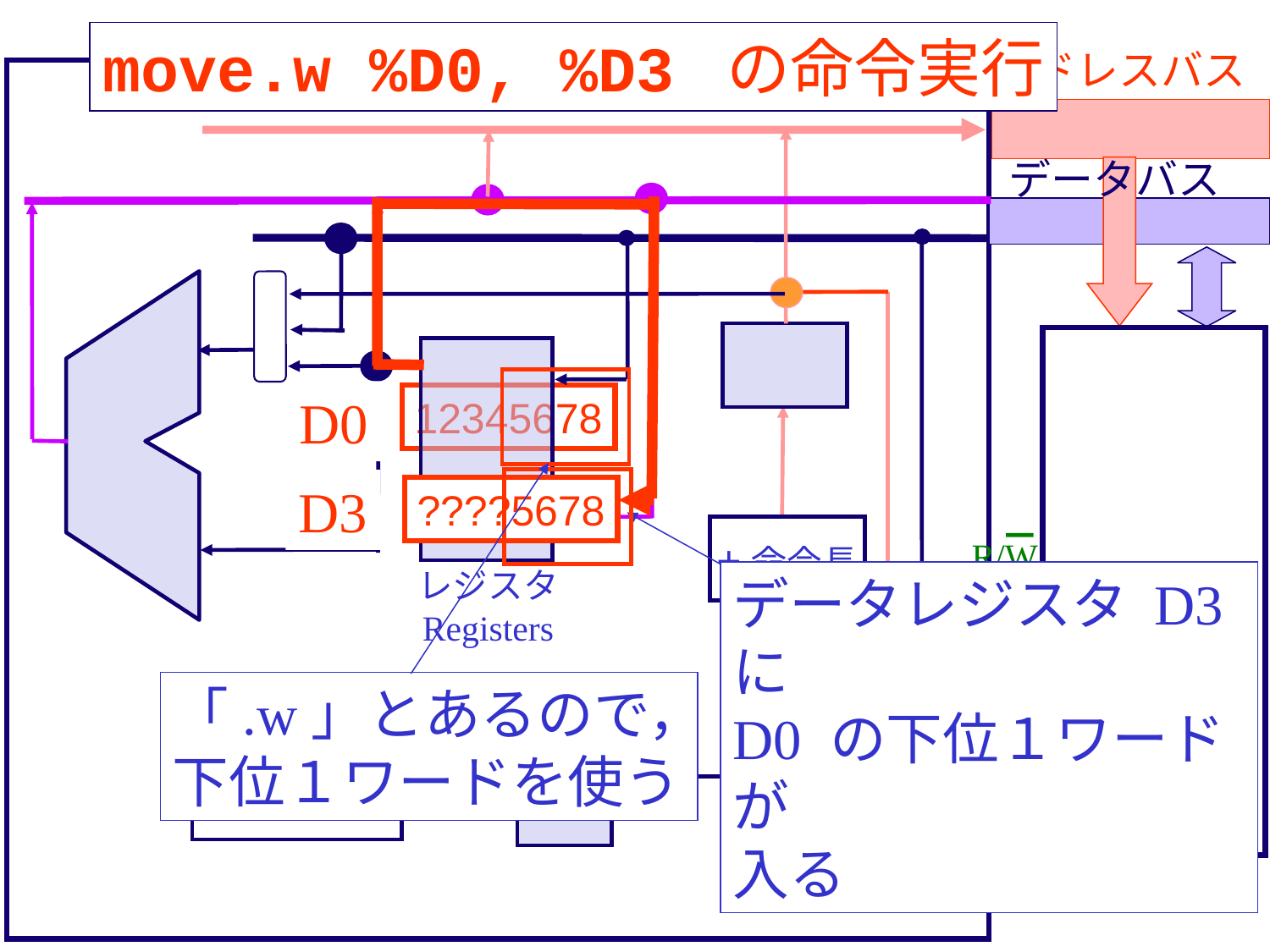

move.w %D0, %D3 の命令実行
アドレスバス

データバス

D0
12345678

D3
????5678

+命令長
R/W

レジスタ
Registers
データレジスタ D3 に
D0 の下位１ワードが
入る

「.w」とあるので，下位１ワードを使う

制御系
Control Unit